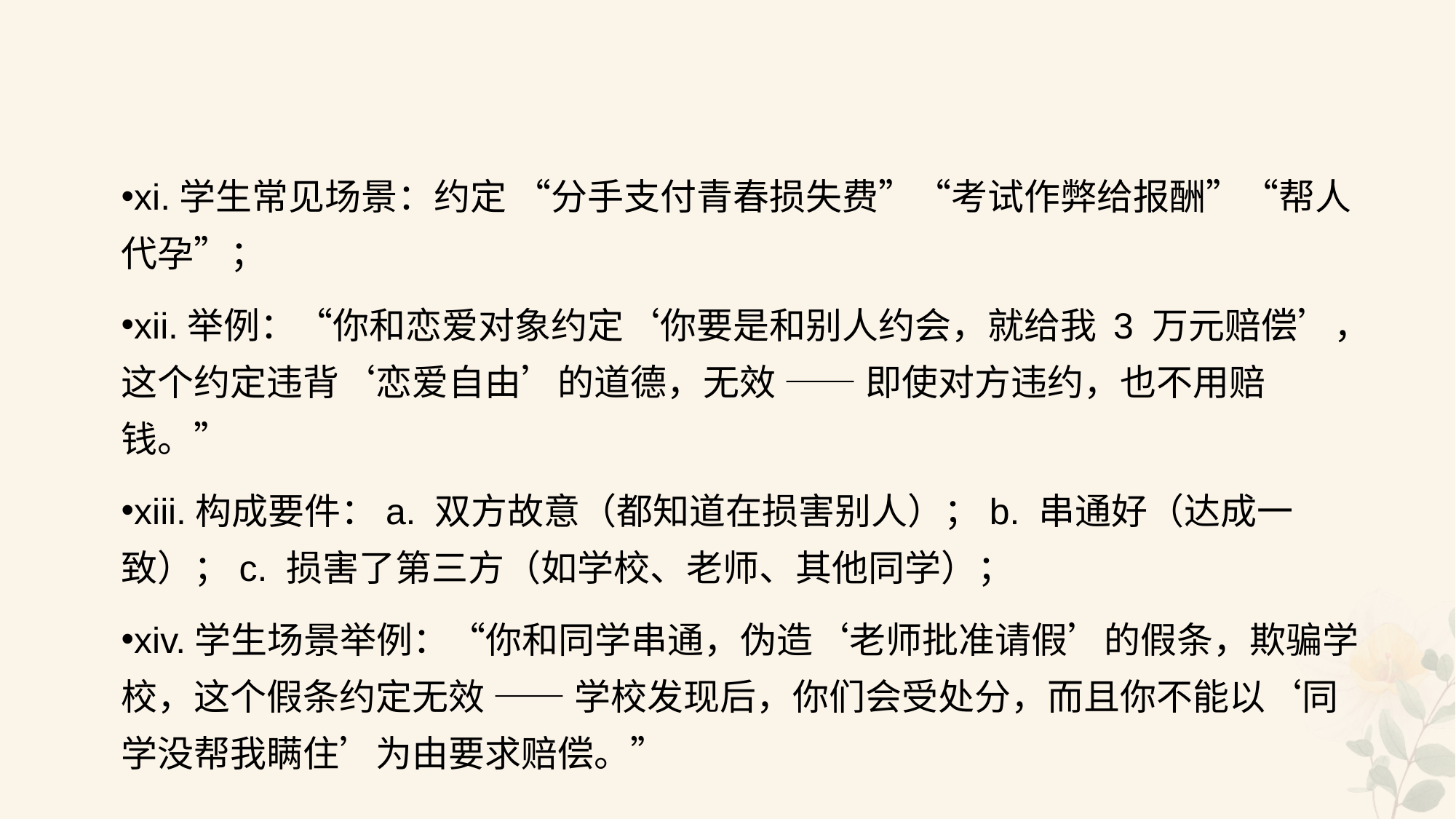

#
xi.学生常见场景：约定 “分手支付青春损失费”“考试作弊给报酬”“帮人代孕”；
xii.举例：“你和恋爱对象约定‘你要是和别人约会，就给我 3 万元赔偿’，这个约定违背‘恋爱自由’的道德，无效 —— 即使对方违约，也不用赔钱。”
xiii.构成要件：a. 双方故意（都知道在损害别人）；b. 串通好（达成一致）；c. 损害了第三方（如学校、老师、其他同学）；
xiv.学生场景举例：“你和同学串通，伪造‘老师批准请假’的假条，欺骗学校，这个假条约定无效 —— 学校发现后，你们会受处分，而且你不能以‘同学没帮我瞒住’为由要求赔偿。”